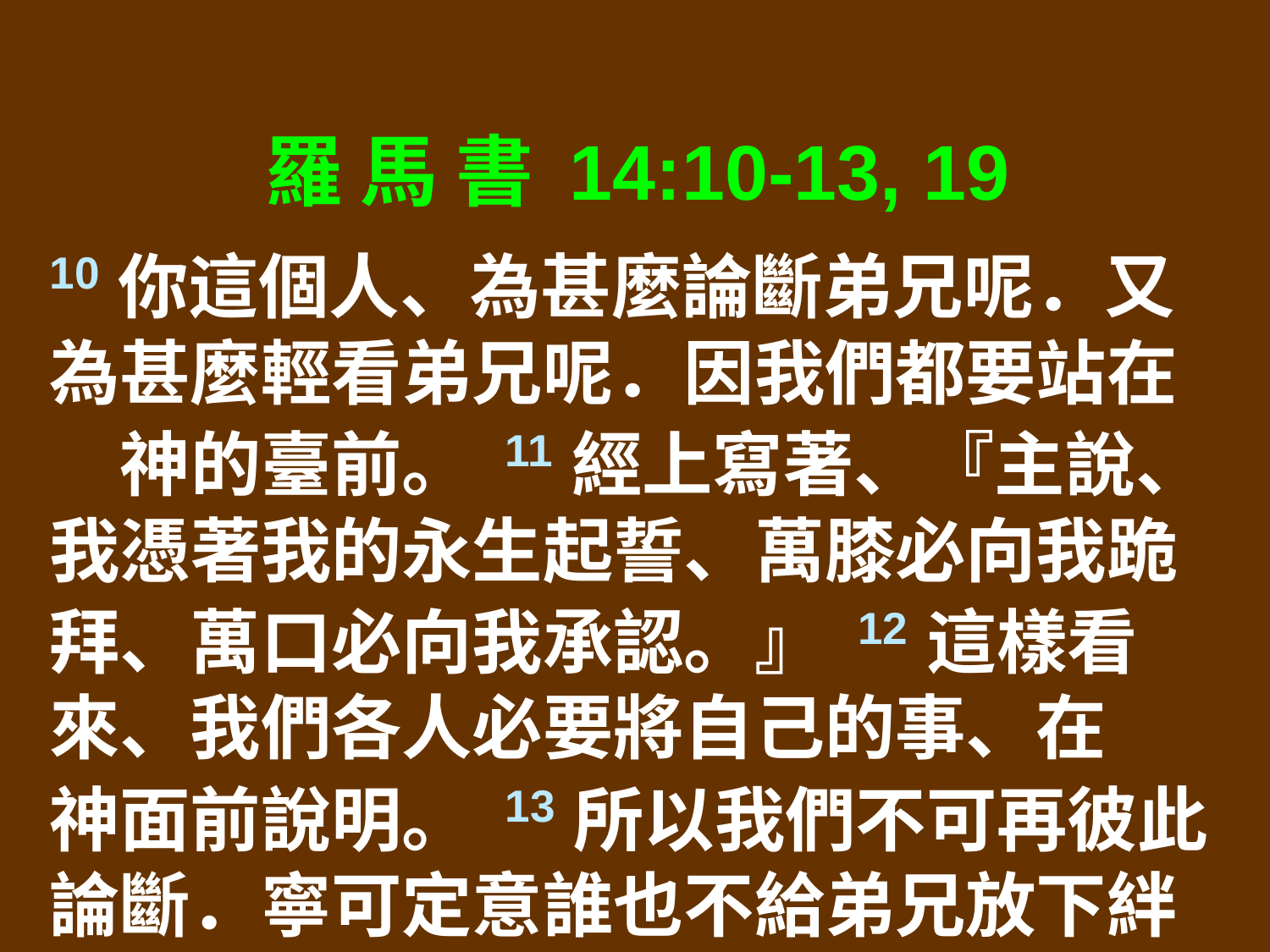

羅 馬 書 14:10-13, 19
10你這個人、為甚麼論斷弟兄呢．又為甚麼輕看弟兄呢．因我們都要站在　神的臺前。 11經上寫著、『主說、我憑著我的永生起誓、萬膝必向我跪拜、萬口必向我承認。』 12這樣看來、我們各人必要將自己的事、在　神面前說明。 13所以我們不可再彼此論斷．寧可定意誰也不給弟兄放下絆腳跌人之物。